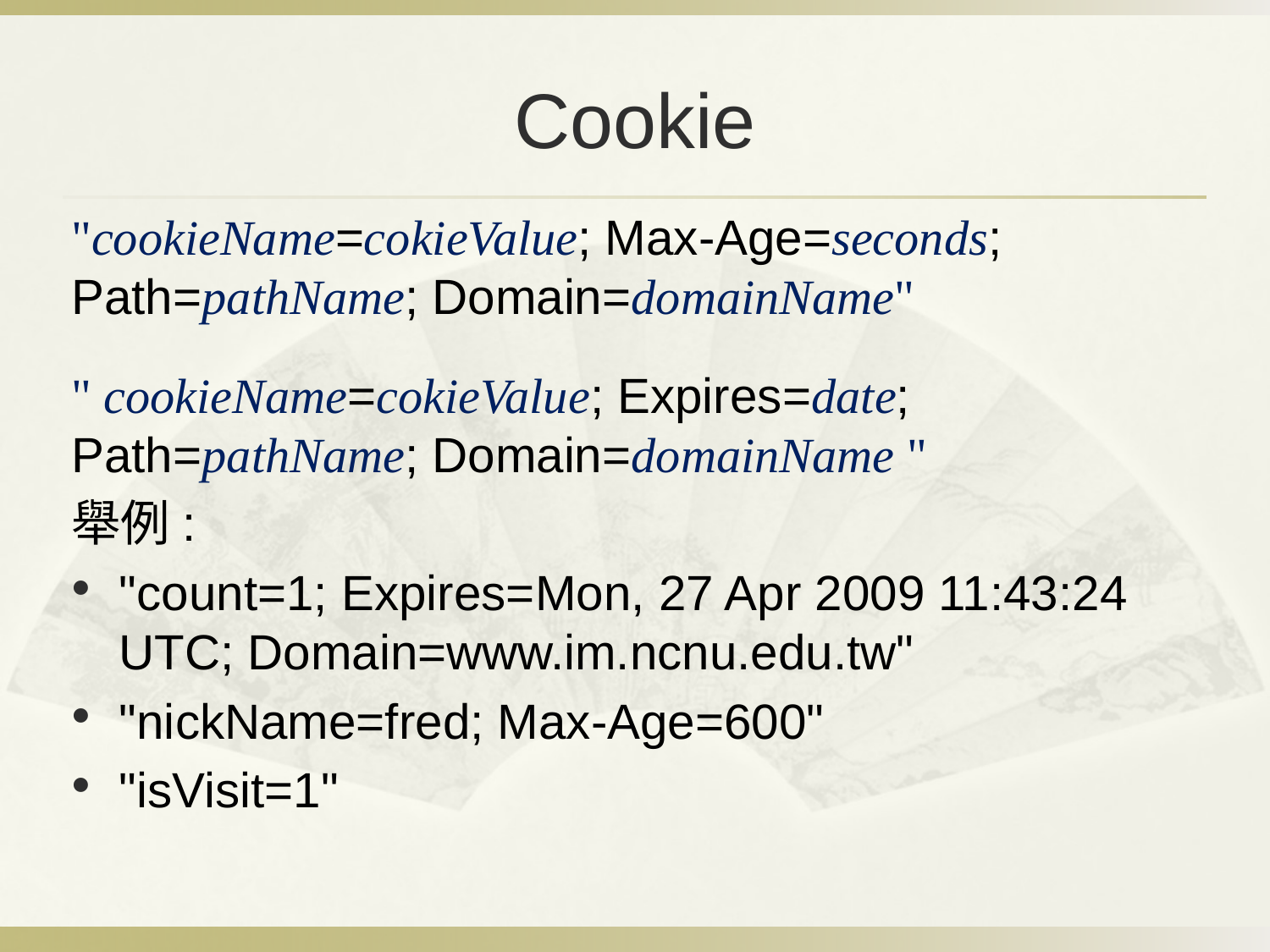

# Cookie
"cookieName=cokieValue; Max-Age=seconds; Path=pathName; Domain=domainName"

" cookieName=cokieValue; Expires=date; Path=pathName; Domain=domainName "
舉例:
"count=1; Expires=Mon, 27 Apr 2009 11:43:24 UTC; Domain=www.im.ncnu.edu.tw"
"nickName=fred; Max-Age=600"
"isVisit=1"